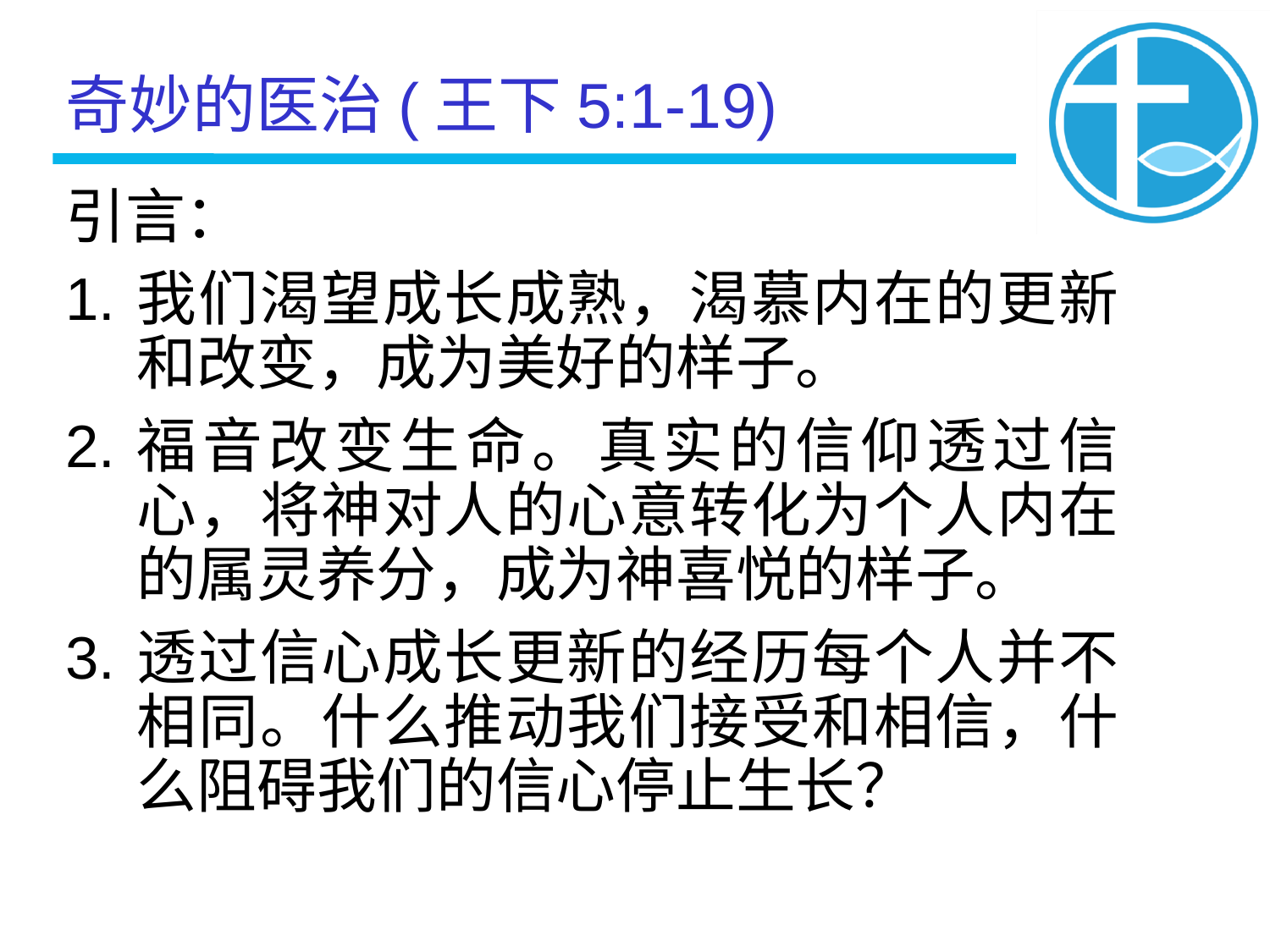

奇妙的医治(王下5:1-19)
引言：
我们渴望成长成熟，渴慕内在的更新和改变，成为美好的样子。
福音改变生命。真实的信仰透过信心，将神对人的心意转化为个人内在的属灵养分，成为神喜悦的样子。
透过信心成长更新的经历每个人并不相同。什么推动我们接受和相信，什么阻碍我们的信心停止生长？